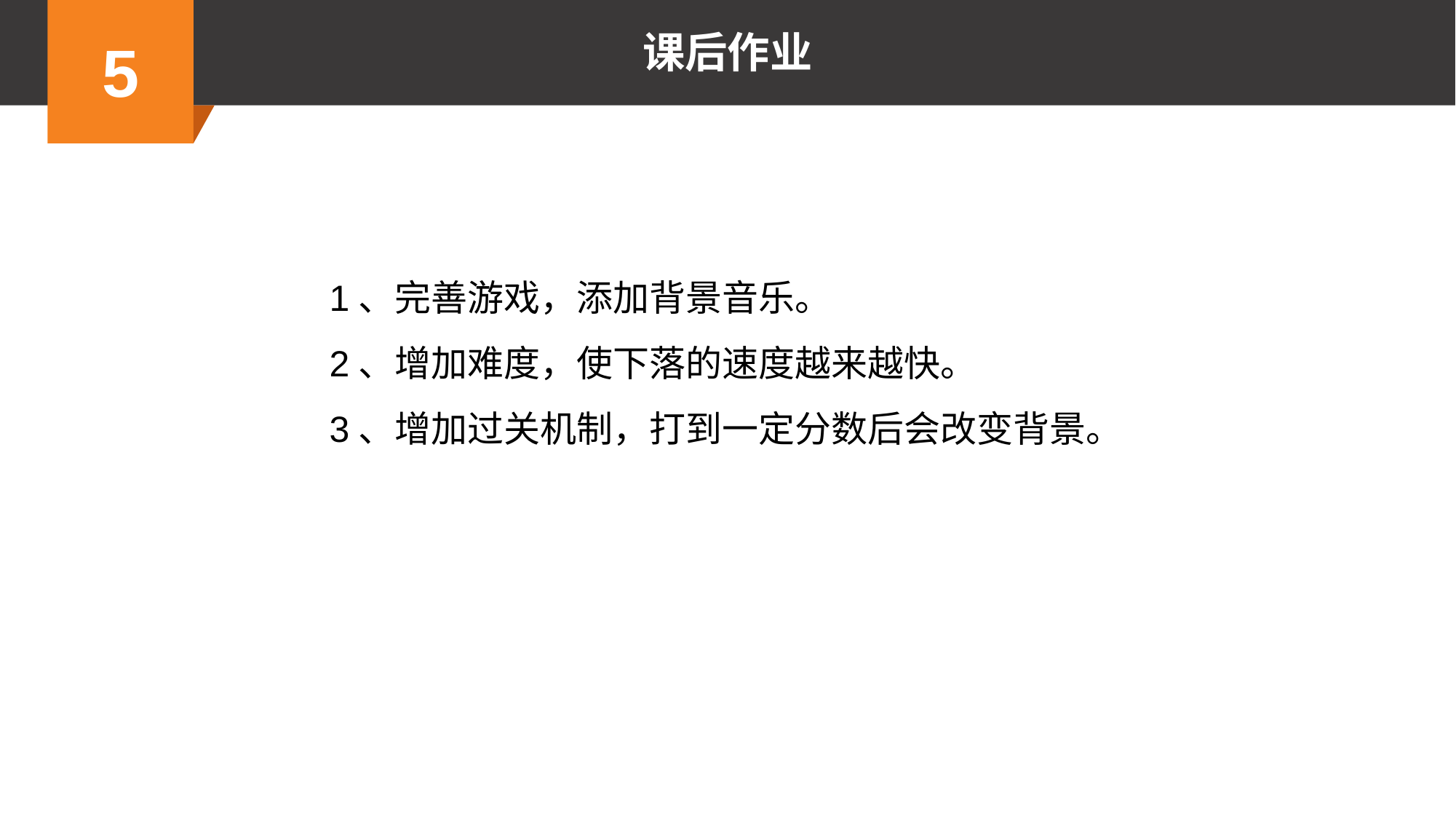

1、完善游戏，添加背景音乐。
2、增加难度，使下落的速度越来越快。
3、增加过关机制，打到一定分数后会改变背景。